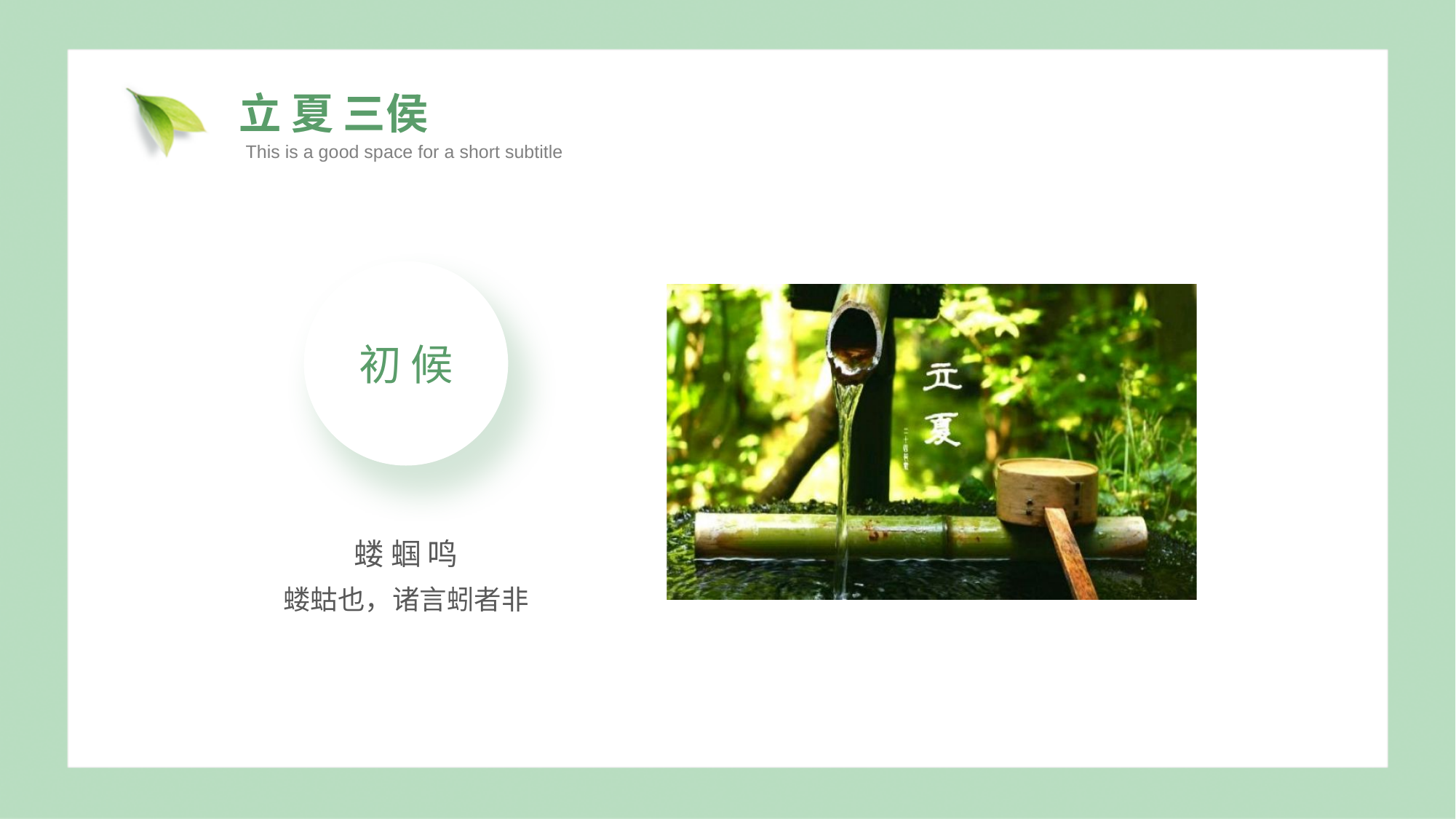

立 夏 三侯
This is a good space for a short subtitle
初 候
蝼 蝈 鸣
蝼蛄也，诸言蚓者非